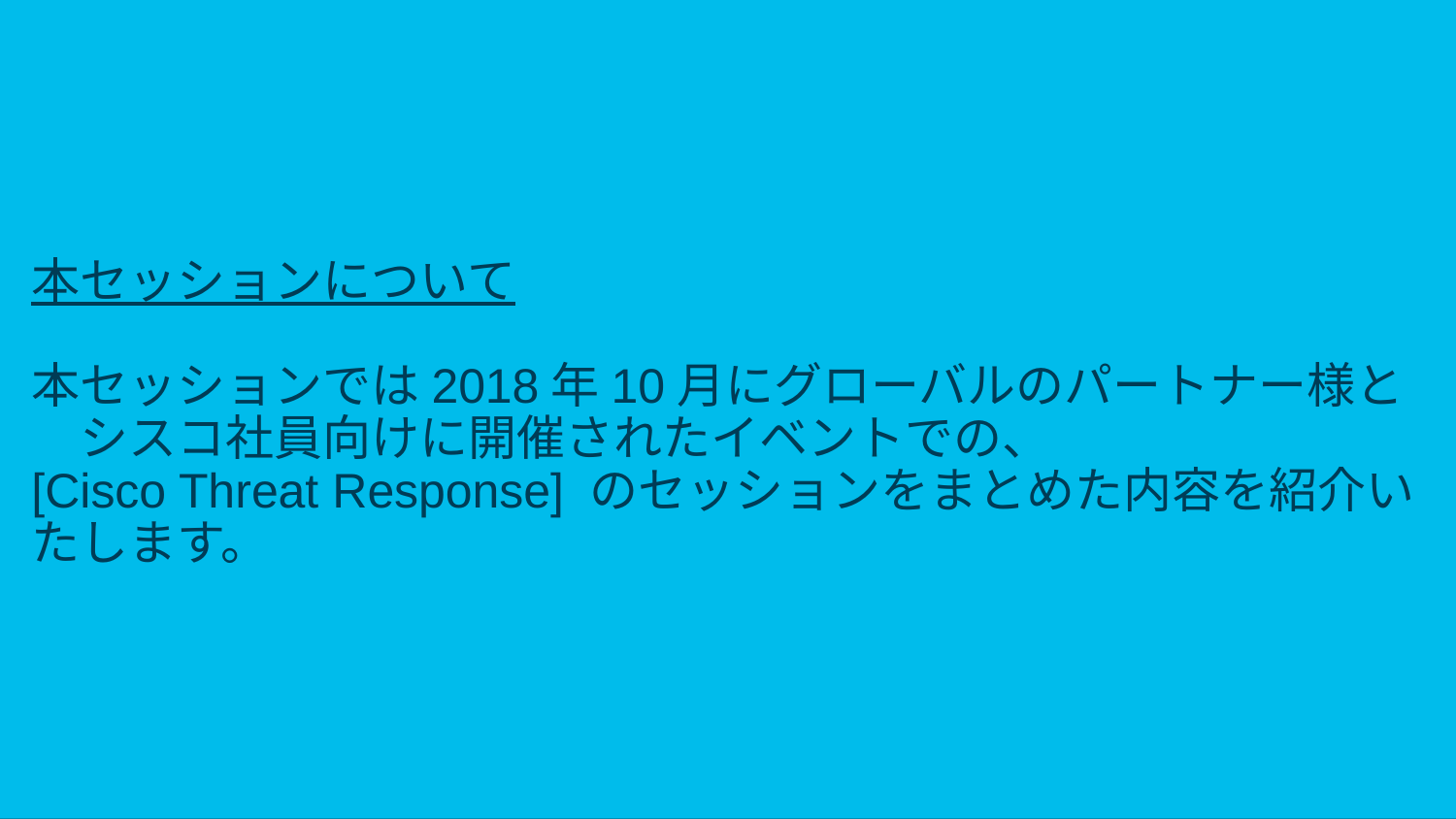

# 本セッションについて 本セッションでは2018年10月にグローバルのパートナー様と　シスコ社員向けに開催されたイベントでの、 [Cisco Threat Response] のセッションをまとめた内容を紹介いたします。